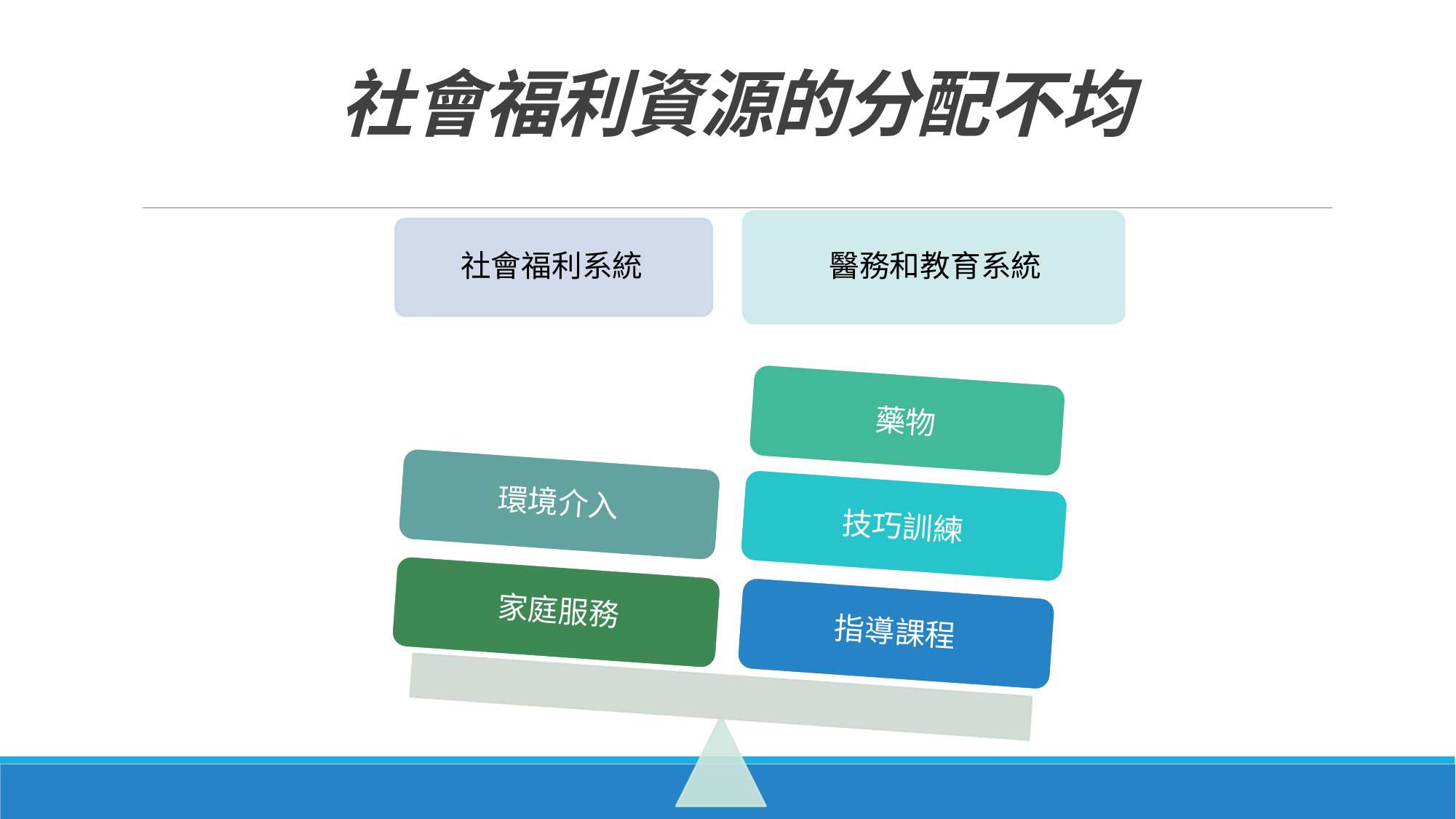

# 社會福利資源的分配不均
社會福利系統
醫務和教育系統
指導課程
技巧訓練
藥物
家庭服務
環境介入